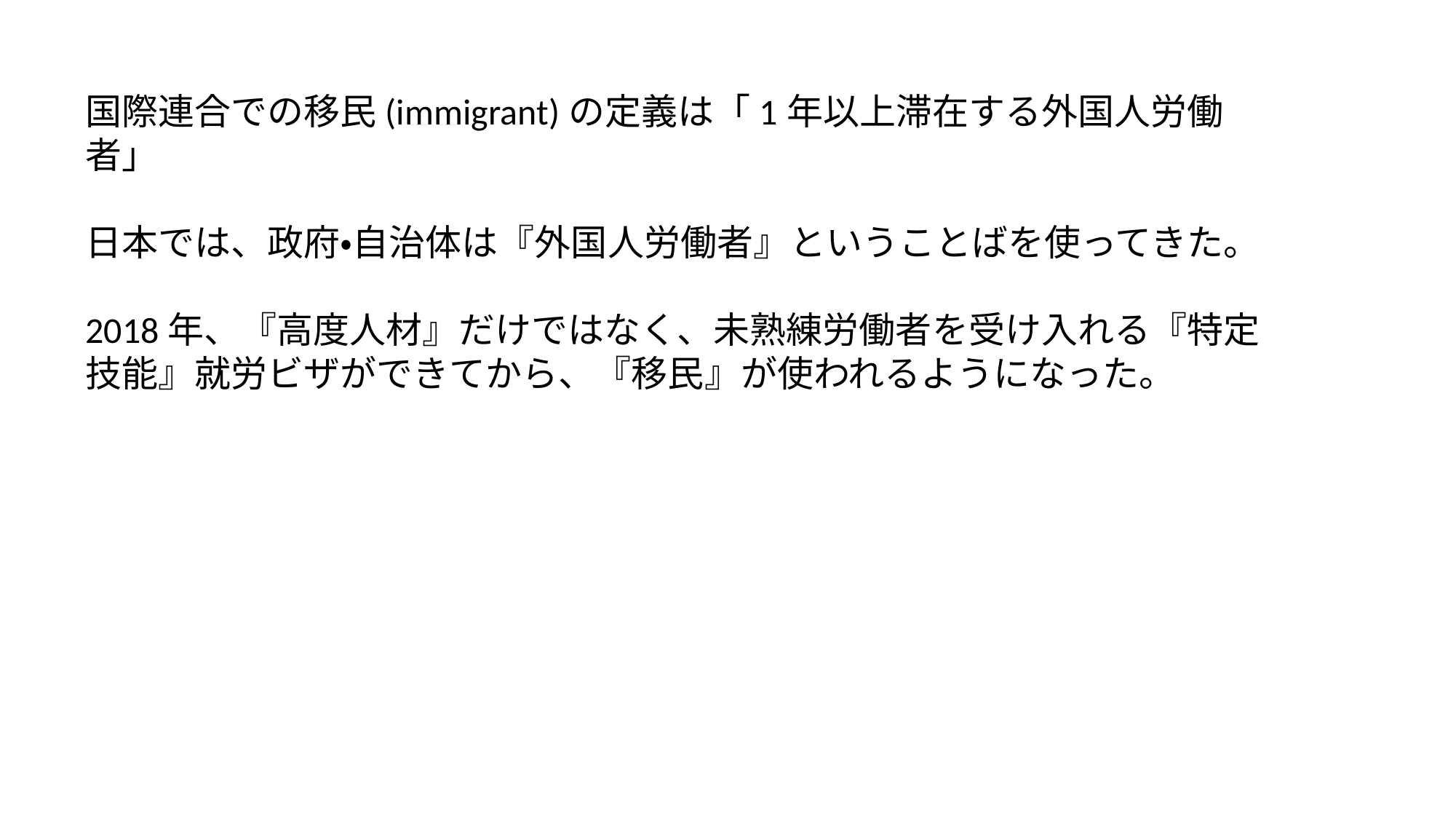

国際連合での移民(immigrant)の定義は「1年以上滞在する外国人労働者」

日本では、政府・自治体は『外国人労働者』ということばを使ってきた。

2018年、『高度人材』だけではなく、未熟練労働者を受け入れる『特定技能』就労ビザができてから、『移民』が使われるようになった。